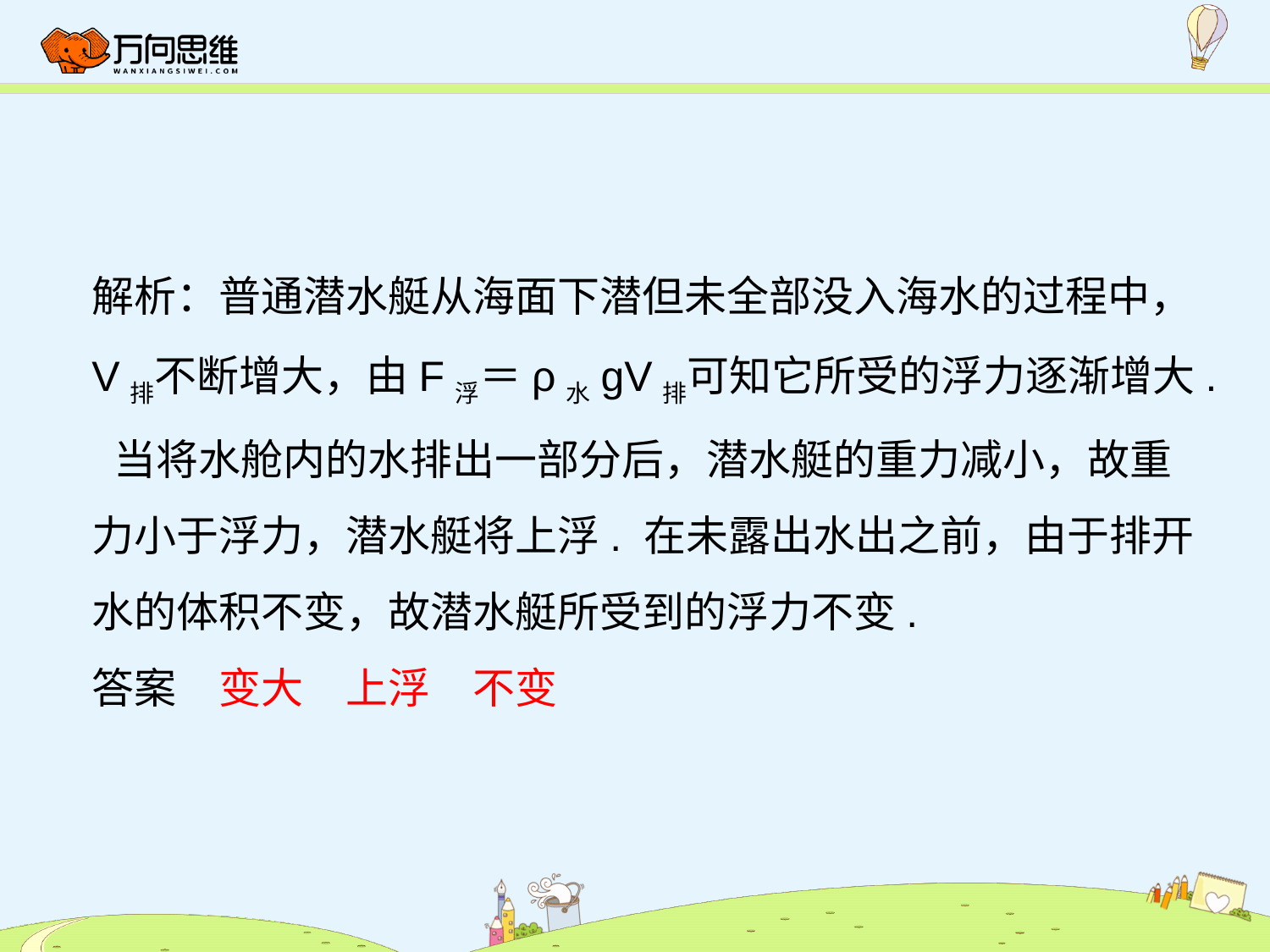

解析：普通潜水艇从海面下潜但未全部没入海水的过程中，V排不断增大，由F浮＝ρ水gV排可知它所受的浮力逐渐增大. 当将水舱内的水排出一部分后，潜水艇的重力减小，故重力小于浮力，潜水艇将上浮. 在未露出水出之前，由于排开水的体积不变，故潜水艇所受到的浮力不变.
答案　变大　上浮　不变